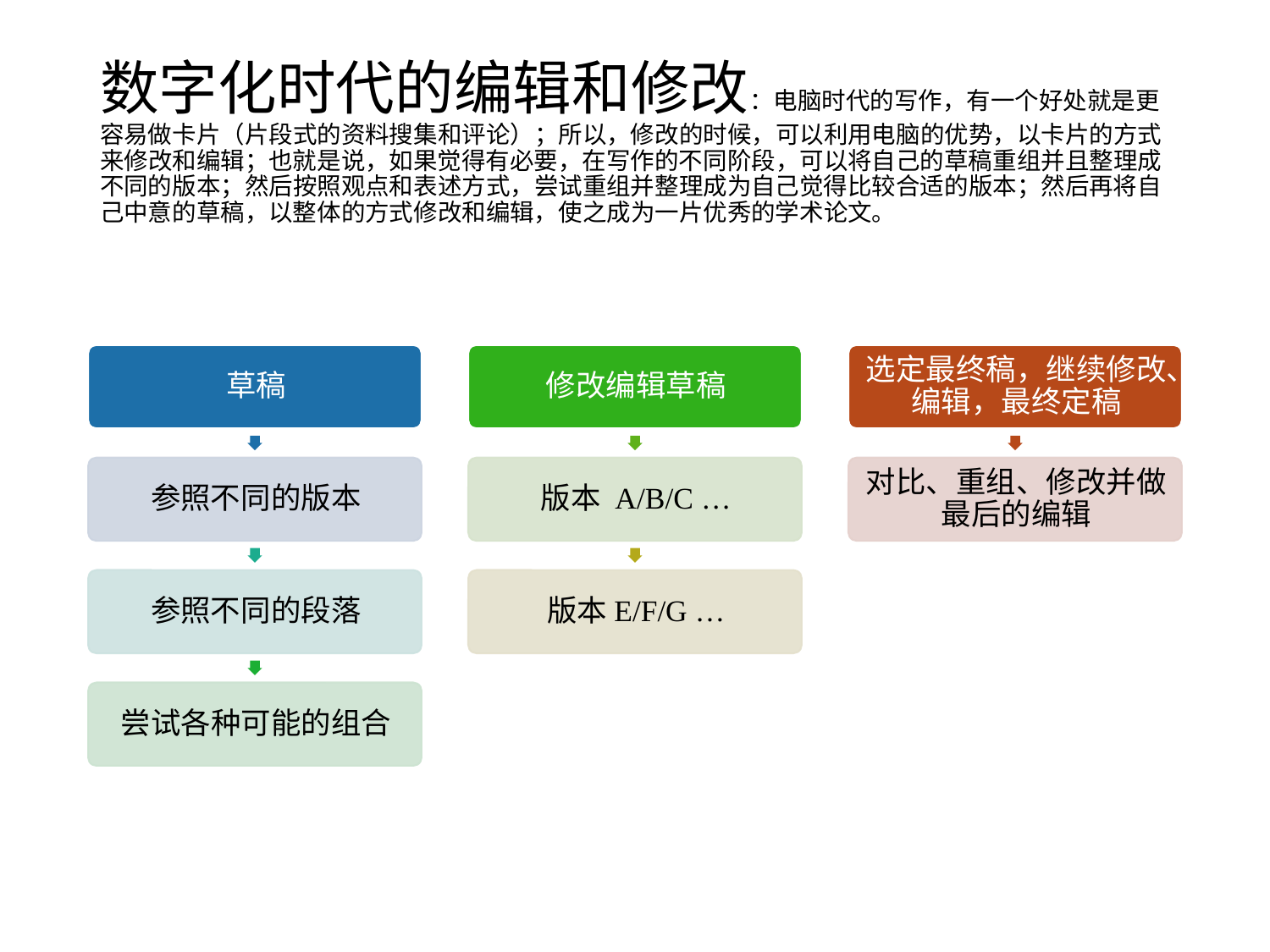

# 数字化时代的编辑和修改：电脑时代的写作，有一个好处就是更容易做卡片（片段式的资料搜集和评论）；所以，修改的时候，可以利用电脑的优势，以卡片的方式来修改和编辑；也就是说，如果觉得有必要，在写作的不同阶段，可以将自己的草稿重组并且整理成不同的版本；然后按照观点和表述方式，尝试重组并整理成为自己觉得比较合适的版本；然后再将自己中意的草稿，以整体的方式修改和编辑，使之成为一片优秀的学术论文。
草稿
参照不同的版本
参照不同的段落
尝试各种可能的组合
修改编辑草稿
版本 A/B/C …
版本E/F/G …
选定最终稿，继续修改、编辑，最终定稿
对比、重组、修改并做最后的编辑